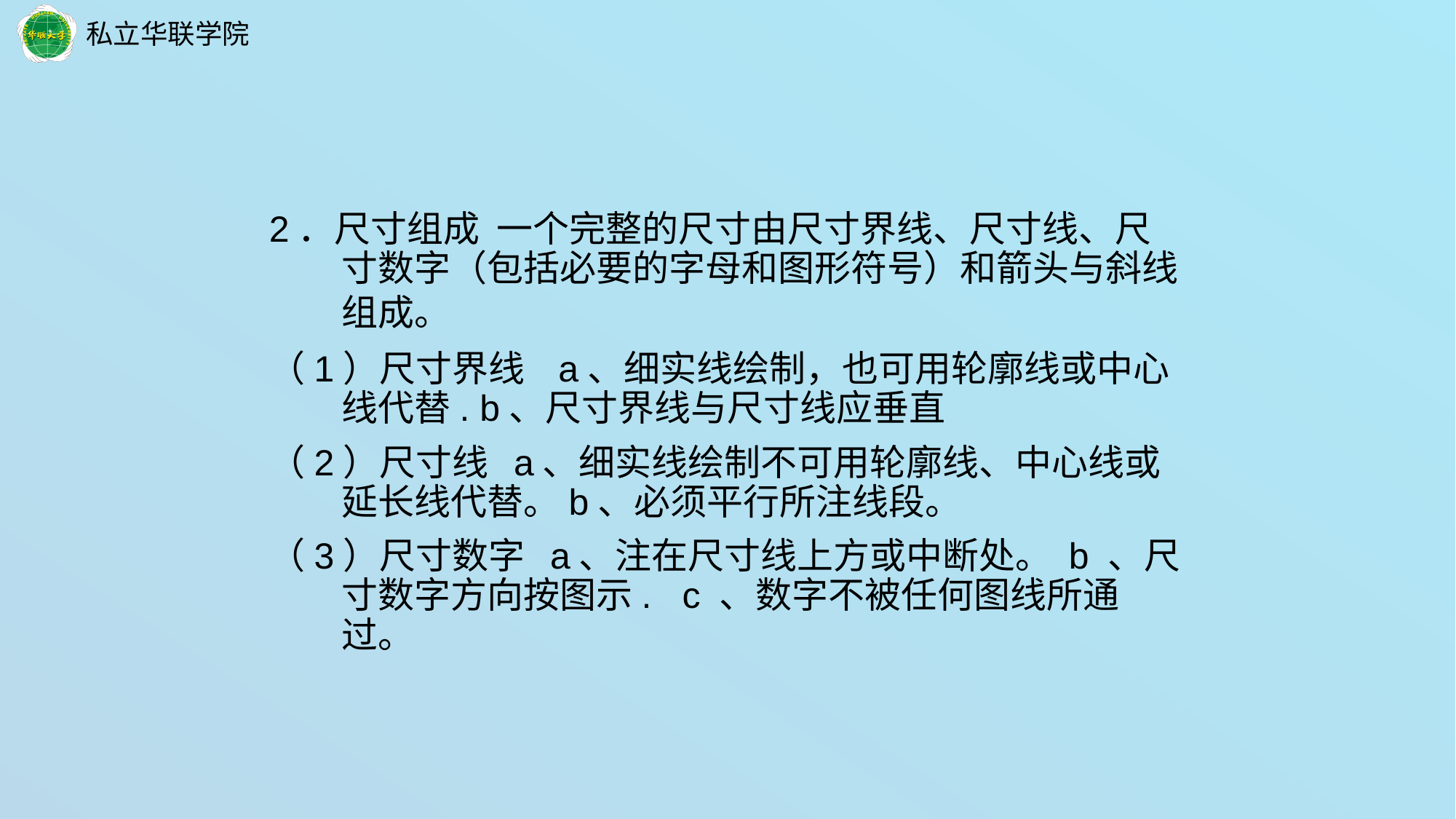

2．尺寸组成  一个完整的尺寸由尺寸界线、尺寸线、尺寸数字（包括必要的字母和图形符号）和箭头与斜线组成。
（1）尺寸界线   a、细实线绘制，也可用轮廓线或中心线代替. b、尺寸界线与尺寸线应垂直
（2）尺寸线  a、细实线绘制不可用轮廓线、中心线或延长线代替。b、必须平行所注线段。
（3）尺寸数字  a、注在尺寸线上方或中断处。 b 、尺寸数字方向按图示.   c 、数字不被任何图线所通过。